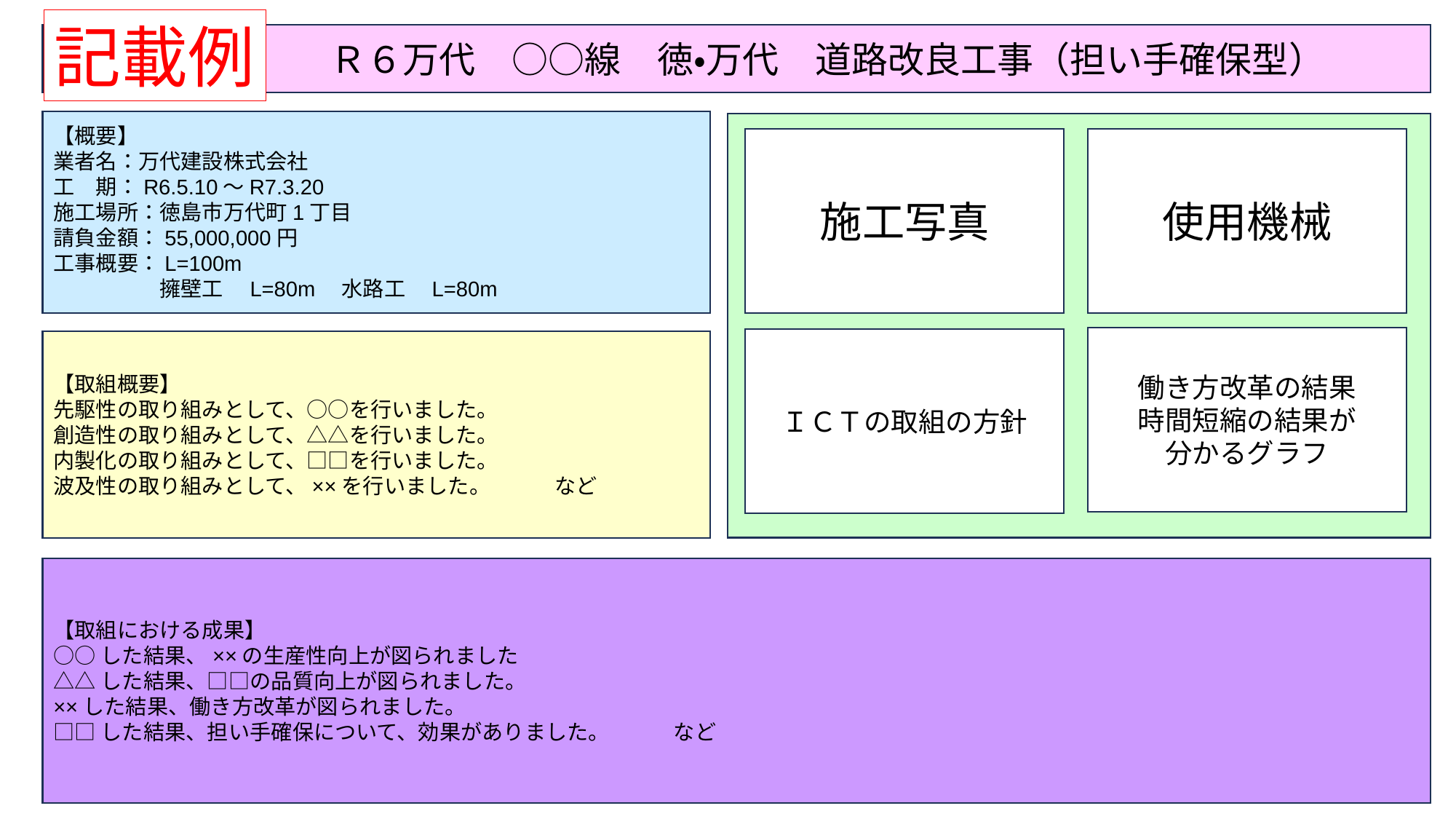

記載例
　　　　　Ｒ６万代　○○線　徳・万代　道路改良工事（担い手確保型）
【概要】
業者名：万代建設株式会社
工　期：R6.5.10～R7.3.20
施工場所：徳島市万代町1丁目
請負金額：55,000,000円
工事概要：L=100m
　　　　　擁壁工　L=80m　水路工　L=80m

施工写真
使用機械
働き方改革の結果
時間短縮の結果が
分かるグラフ
ＩＣＴの取組の方針
【取組概要】
先駆性の取り組みとして、○○を行いました。
創造性の取り組みとして、△△を行いました。
内製化の取り組みとして、□□を行いました。
波及性の取り組みとして、××を行いました。　　　など
【取組における成果】
○○した結果、××の生産性向上が図られました
△△した結果、□□の品質向上が図られました。
××した結果、働き方改革が図られました。
□□した結果、担い手確保について、効果がありました。　　　など